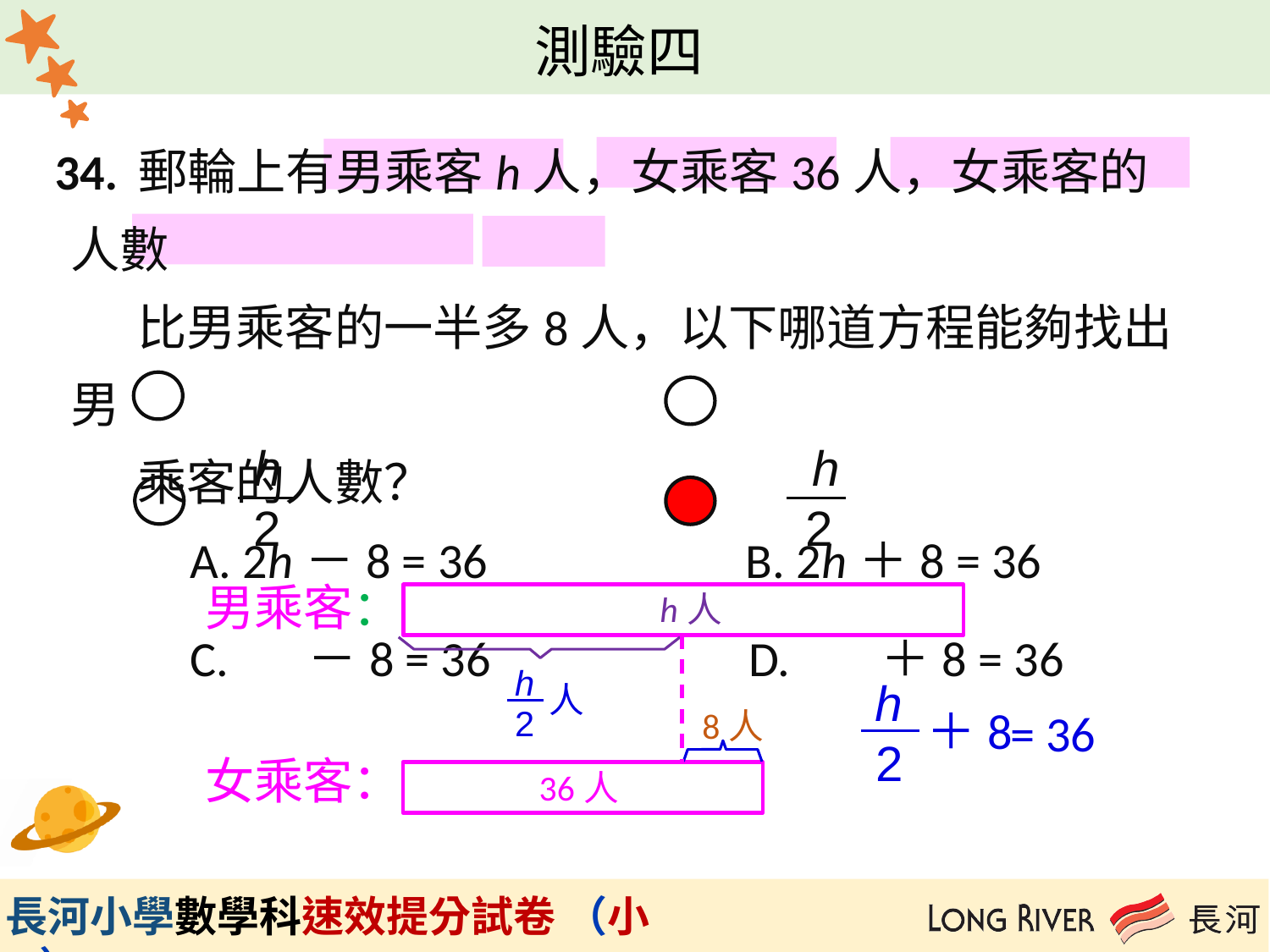

34.
     郵輪上有男乘客h人，女乘客36人，女乘客的人數
     比男乘客的一半多8人，以下哪道方程能夠找出男
     乘客的人數？
    A. 2h－8 = 36                       B. 2h＋8 = 36
    C.      －8 = 36                       D.       ＋8 = 36

h
2
h
2

男乘客：
h人

h
2
人
h
2
＋8
= 36
8人

女乘客：
36人